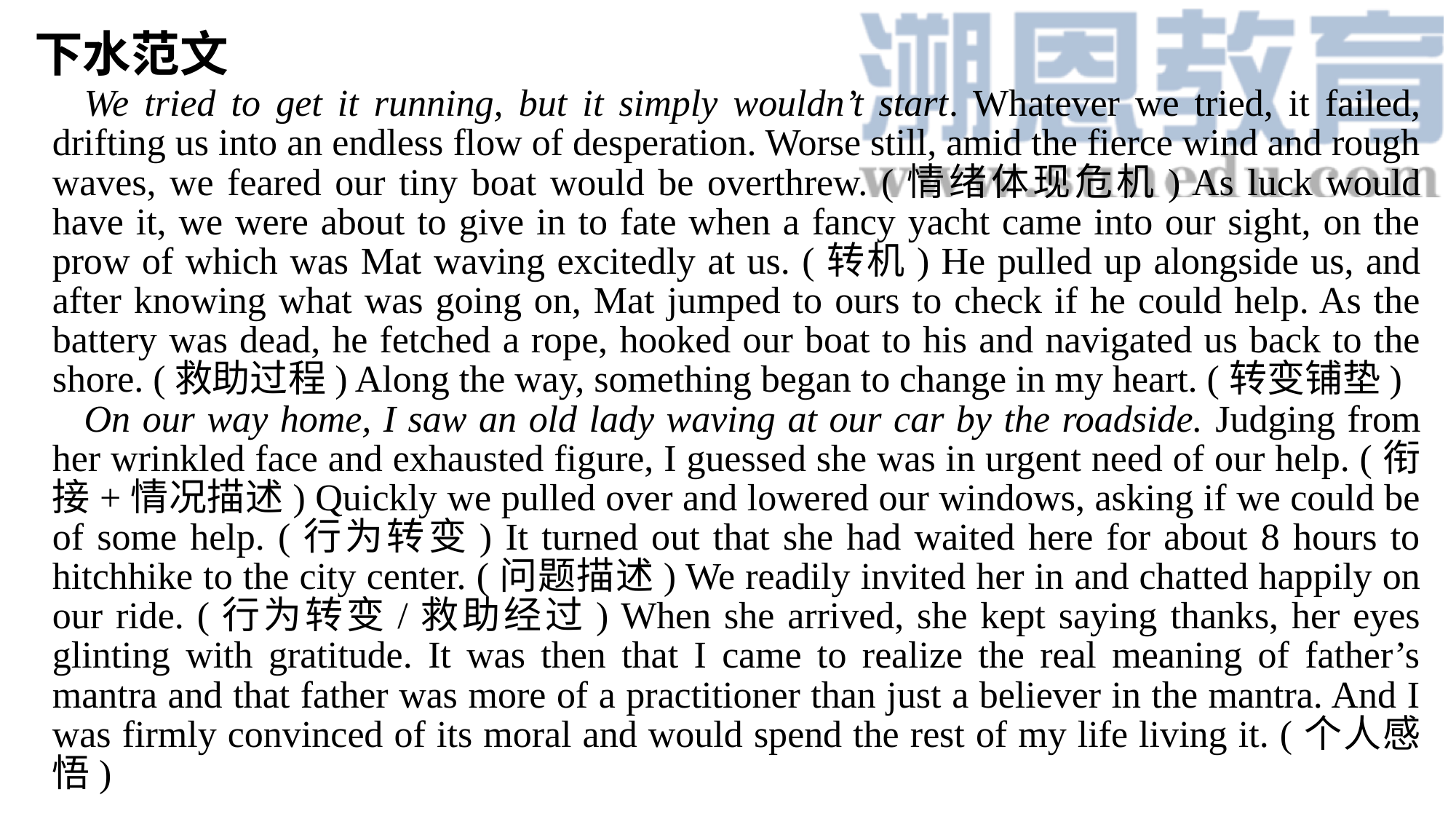

下水范文
We tried to get it running, but it simply wouldn’t start. Whatever we tried, it failed, drifting us into an endless flow of desperation. Worse still, amid the fierce wind and rough waves, we feared our tiny boat would be overthrew. (情绪体现危机) As luck would have it, we were about to give in to fate when a fancy yacht came into our sight, on the prow of which was Mat waving excitedly at us. (转机) He pulled up alongside us, and after knowing what was going on, Mat jumped to ours to check if he could help. As the battery was dead, he fetched a rope, hooked our boat to his and navigated us back to the shore. (救助过程) Along the way, something began to change in my heart. (转变铺垫)
On our way home, I saw an old lady waving at our car by the roadside. Judging from her wrinkled face and exhausted figure, I guessed she was in urgent need of our help. (衔接+情况描述) Quickly we pulled over and lowered our windows, asking if we could be of some help. (行为转变) It turned out that she had waited here for about 8 hours to hitchhike to the city center. (问题描述) We readily invited her in and chatted happily on our ride. (行为转变/救助经过) When she arrived, she kept saying thanks, her eyes glinting with gratitude. It was then that I came to realize the real meaning of father’s mantra and that father was more of a practitioner than just a believer in the mantra. And I was firmly convinced of its moral and would spend the rest of my life living it. (个人感悟)